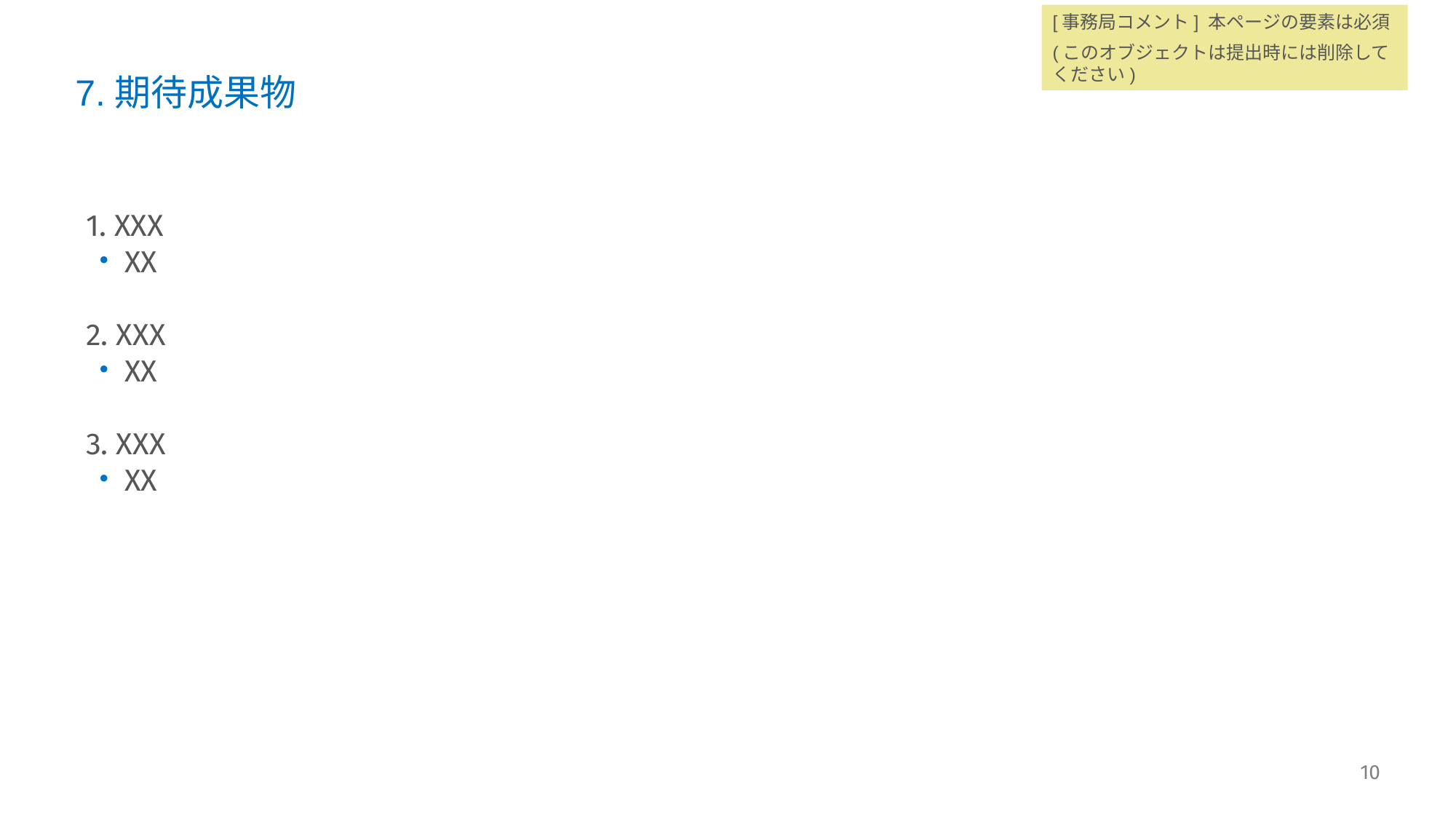

[事務局コメント] 本ページの要素は必須
(このオブジェクトは提出時には削除してください)
# 7.期待成果物
1. XXX
XX

2. XXX
XX

3. XXX
XX